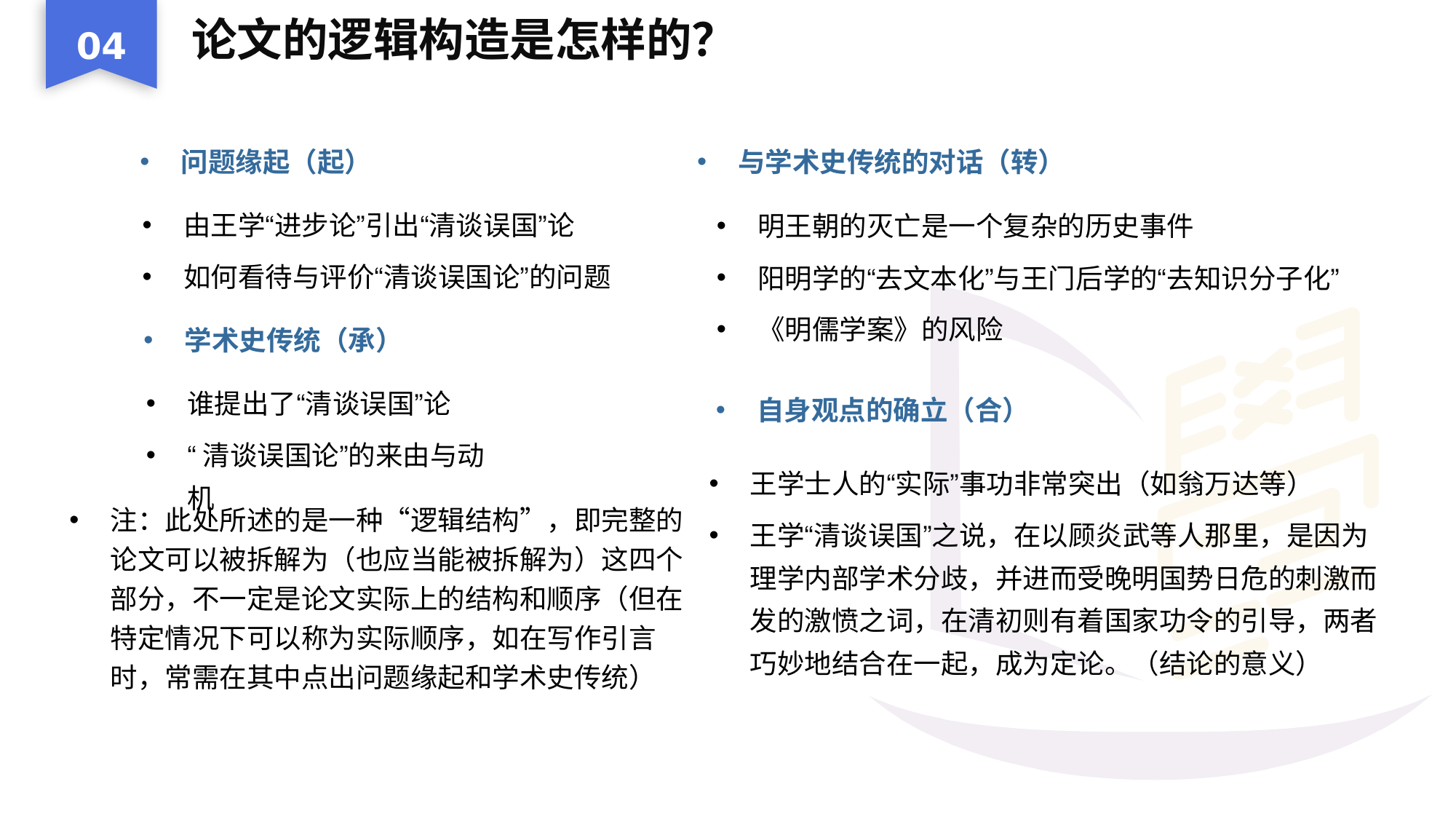

04
论文的逻辑构造是怎样的？
与学术史传统的对话（转）
问题缘起（起）
由王学“进步论”引出“清谈误国”论
如何看待与评价“清谈误国论”的问题
明王朝的灭亡是一个复杂的历史事件
阳明学的“去文本化”与王门后学的“去知识分子化”
《明儒学案》的风险
学术史传统（承）
谁提出了“清谈误国”论
“清谈误国论”的来由与动机
自身观点的确立（合）
王学士人的“实际”事功非常突出（如翁万达等）
王学“清谈误国”之说，在以顾炎武等人那里，是因为理学内部学术分歧，并进而受晚明国势日危的刺激而发的激愤之词，在清初则有着国家功令的引导，两者巧妙地结合在一起，成为定论。（结论的意义）
注：此处所述的是一种“逻辑结构”，即完整的论文可以被拆解为（也应当能被拆解为）这四个部分，不一定是论文实际上的结构和顺序（但在特定情况下可以称为实际顺序，如在写作引言时，常需在其中点出问题缘起和学术史传统）